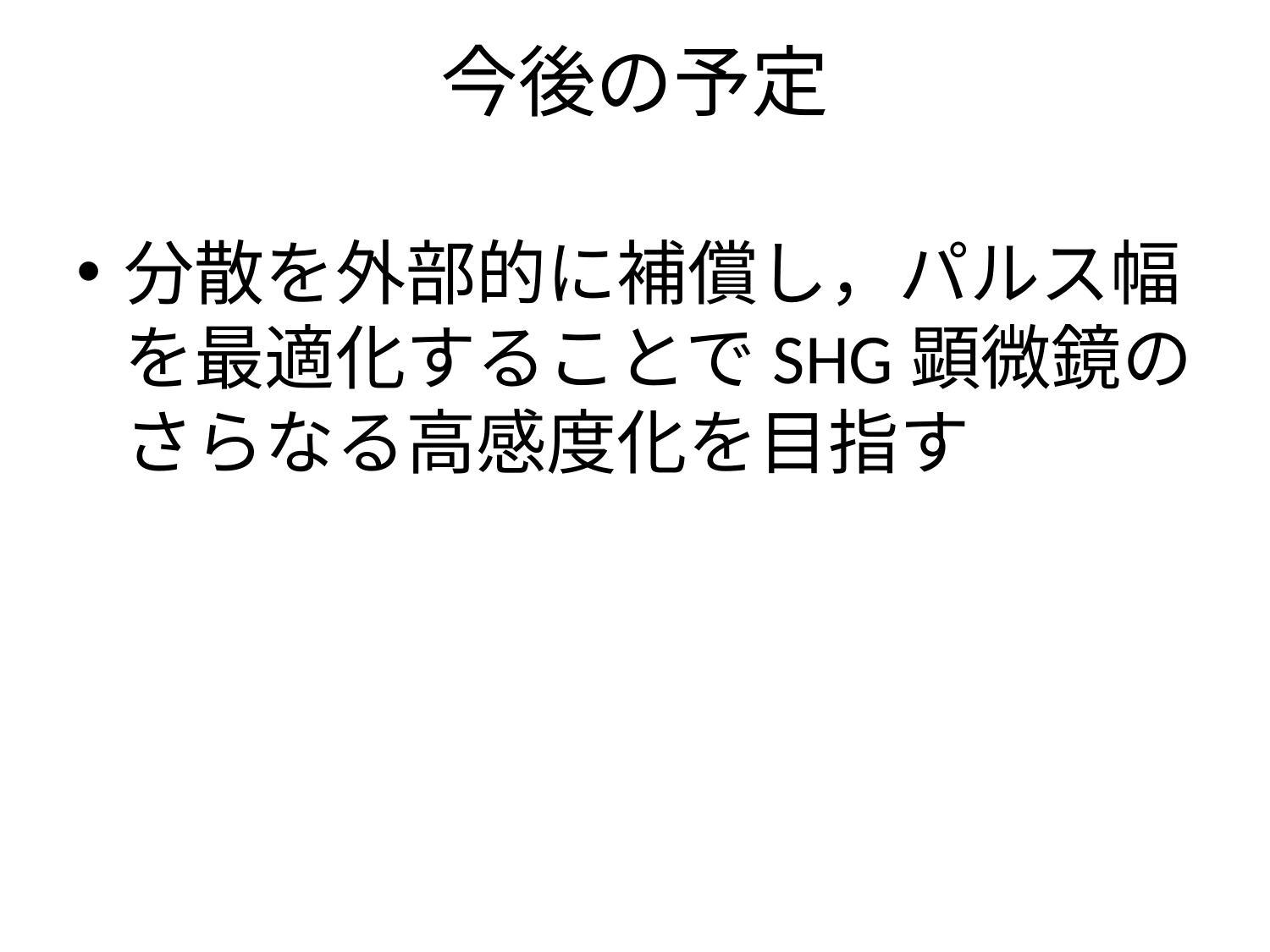

# 今後の予定
分散を外部的に補償し，パルス幅を最適化することでSHG顕微鏡のさらなる高感度化を目指す